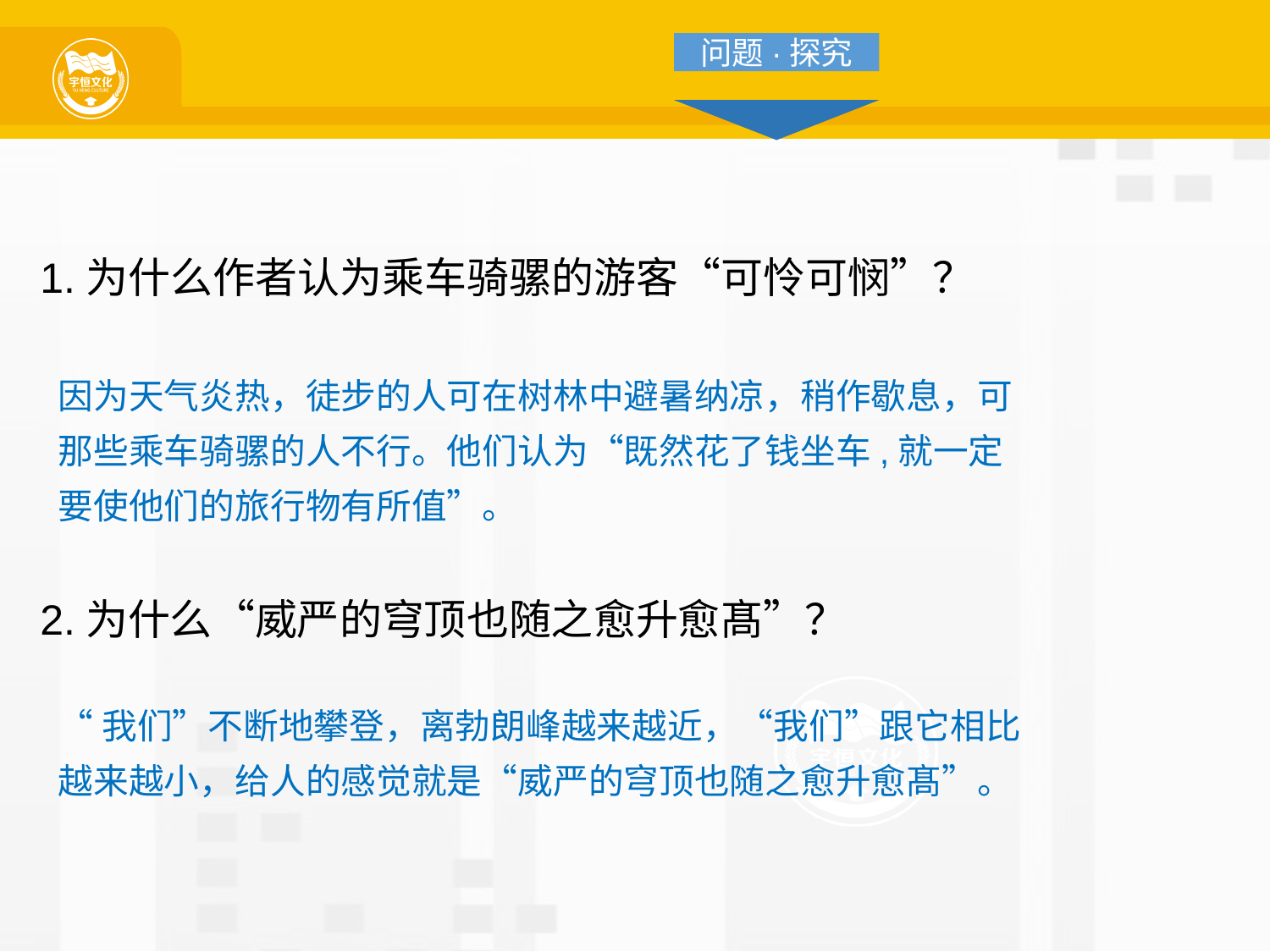

问题·探究

1.为什么作者认为乘车骑骡的游客“可怜可悯”？

因为天气炎热，徒步的人可在树林中避暑纳凉，稍作歇息，可那些乘车骑骡的人不行。他们认为“既然花了钱坐车,就一定要使他们的旅行物有所值”。
2.为什么“威严的穹顶也随之愈升愈髙”？
“我们”不断地攀登，离勃朗峰越来越近，“我们”跟它相比越来越小，给人的感觉就是“威严的穹顶也随之愈升愈髙”。